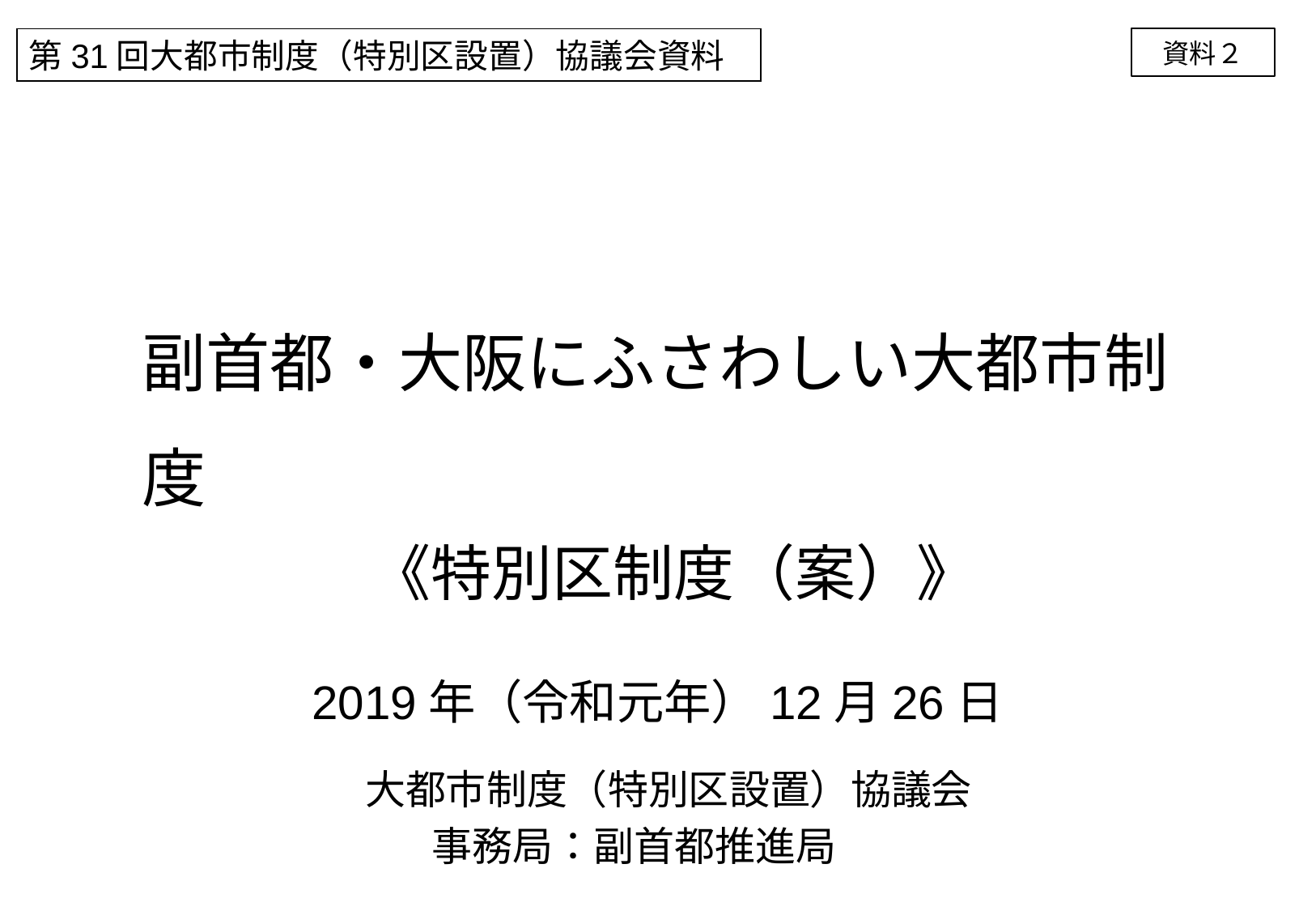

資料２
第31回大都市制度（特別区設置）協議会資料
副首都・大阪にふさわしい大都市制度

《特別区制度（案）》
2019年（令和元年）12月26日

 大都市制度（特別区設置）協議会
事務局：副首都推進局